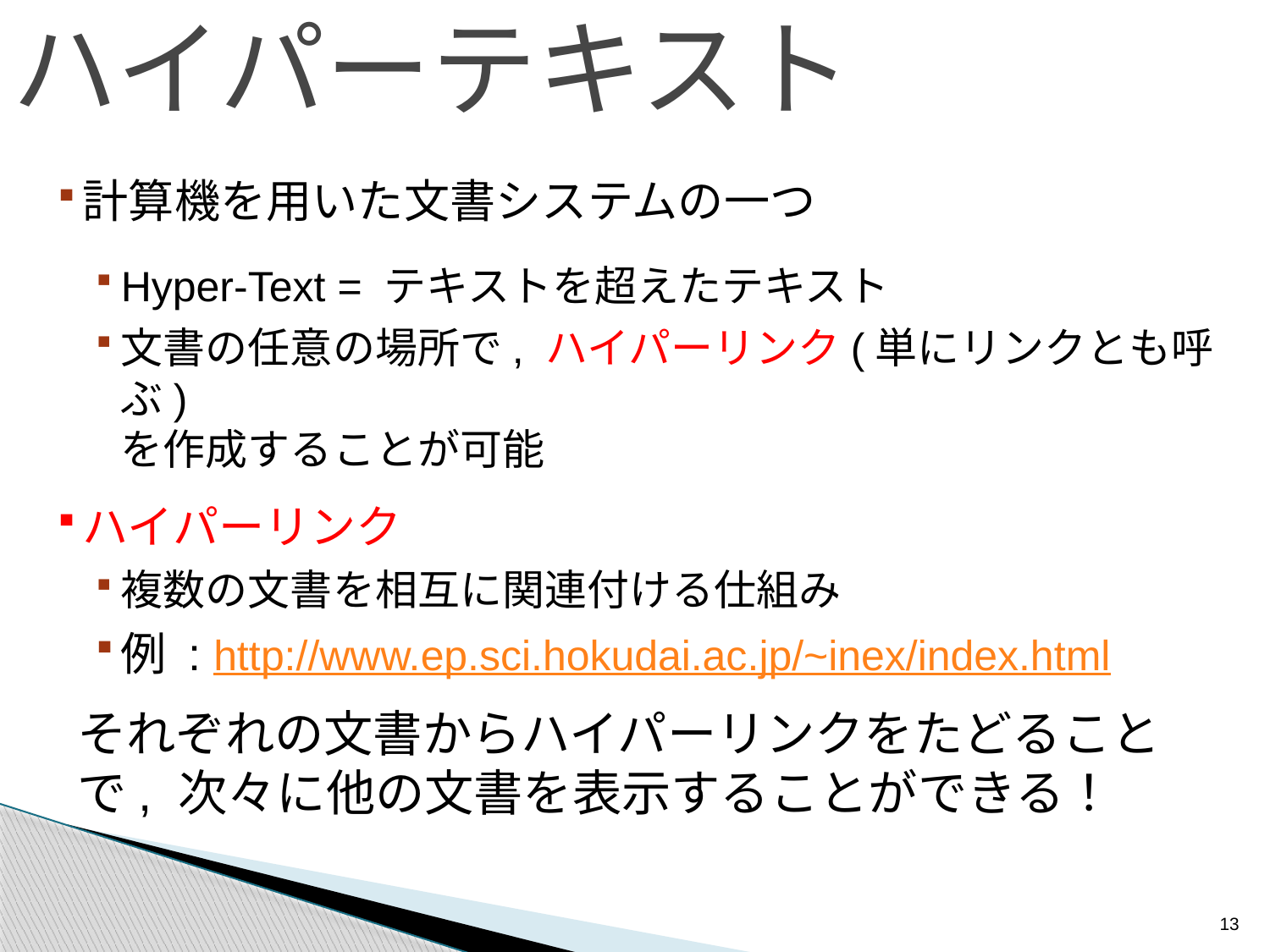

# ハイパーテキスト
計算機を用いた文書システムの一つ
Hyper-Text = テキストを超えたテキスト
文書の任意の場所で, ハイパーリンク(単にリンクとも呼ぶ)
を作成することが可能
ハイパーリンク
複数の文書を相互に関連付ける仕組み
例 : http://www.ep.sci.hokudai.ac.jp/~inex/index.html

それぞれの文書からハイパーリンクをたどることで, 次々に他の文書を表示することができる！
13